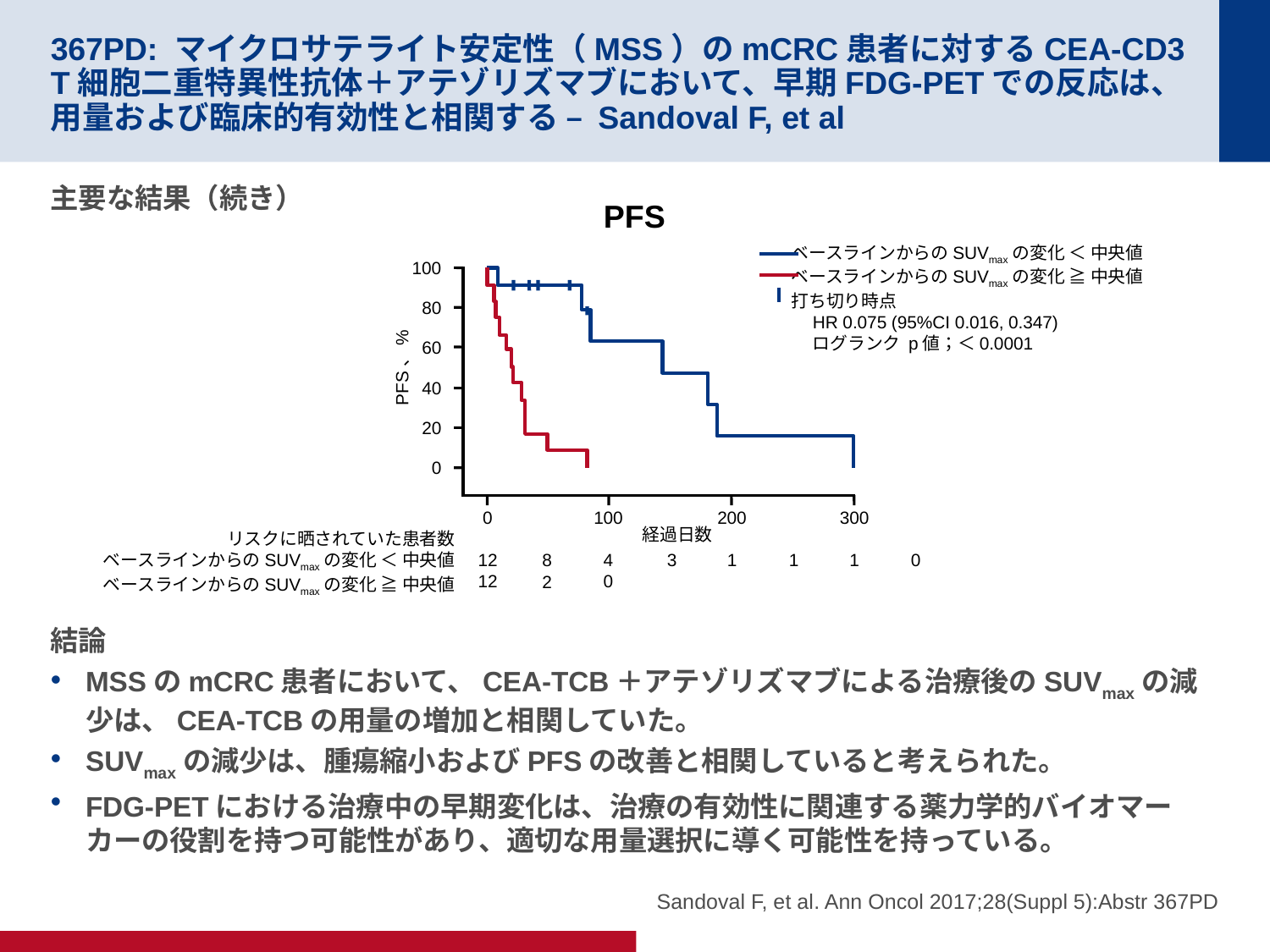

# 367PD: マイクロサテライト安定性（MSS）のmCRC患者に対するCEA-CD3 T細胞二重特異性抗体＋アテゾリズマブにおいて、早期FDG-PETでの反応は、用量および臨床的有効性と相関する – Sandoval F, et al
主要な結果（続き）
結論
MSSのmCRC患者において、CEA-TCB＋アテゾリズマブによる治療後のSUVmaxの減少は、CEA-TCBの用量の増加と相関していた。
SUVmaxの減少は、腫瘍縮小およびPFSの改善と相関していると考えられた。
FDG-PETにおける治療中の早期変化は、治療の有効性に関連する薬力学的バイオマーカーの役割を持つ可能性があり、適切な用量選択に導く可能性を持っている。

PFS
ベースラインからのSUVmaxの変化 ＜ 中央値
ベースラインからのSUVmaxの変化 ≧ 中央値
打ち切り時点
100

80
HR 0.075 (95%CI 0.016, 0.347)
ログランク p値；＜0.0001

60

PFS、%
40

20

0

0

12
12
100

4
0

200

1
300

1
経過日数
リスクに晒されていた患者数
ベースラインからのSUVmaxの変化 ＜ 中央値
ベースラインからのSUVmaxの変化 ≧ 中央値
8
2
3
1
0
Sandoval F, et al. Ann Oncol 2017;28(Suppl 5):Abstr 367PD